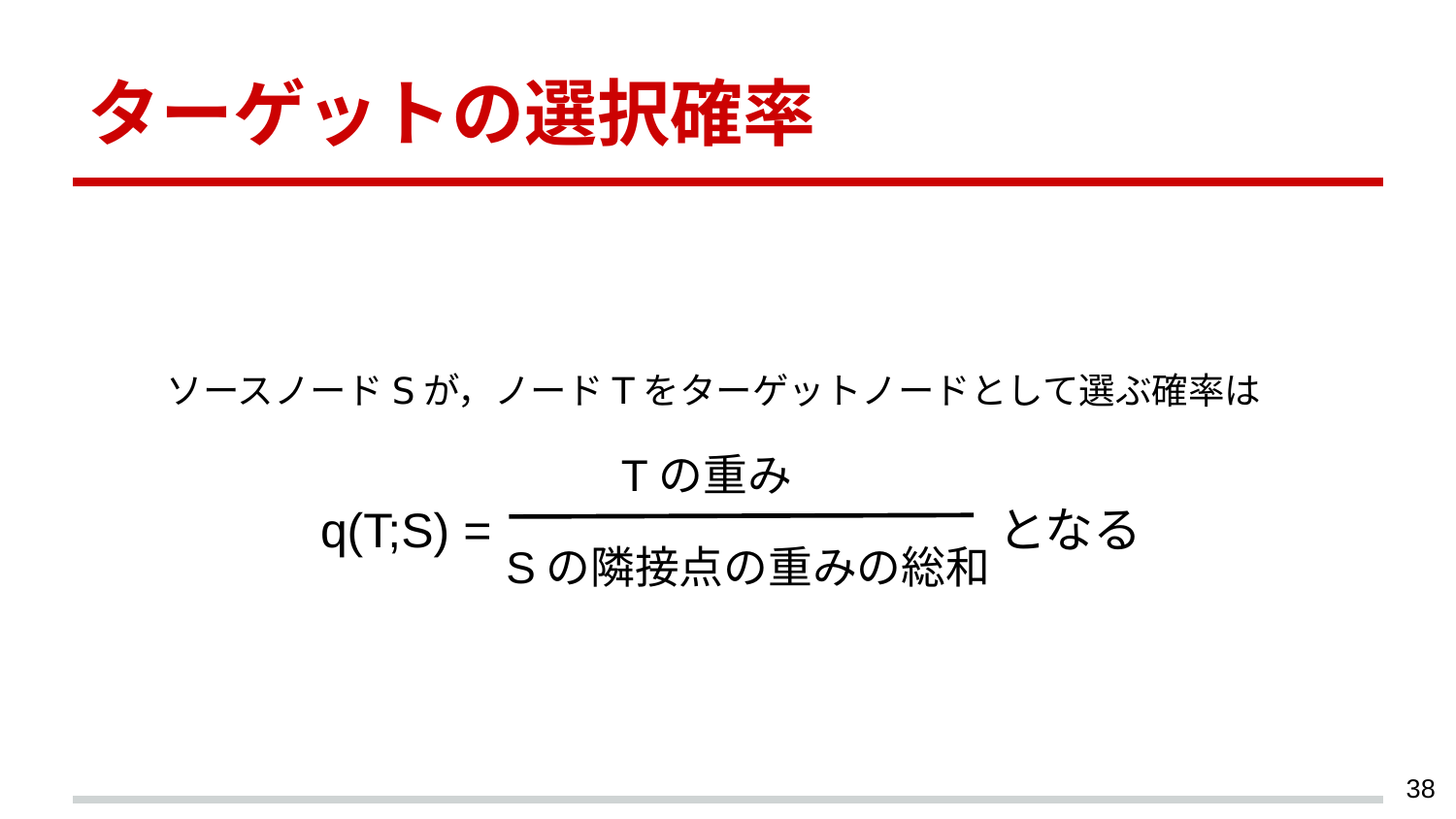

# ターゲットの選択確率

ソースノードSが，ノードTをターゲットノードとして選ぶ確率は
Tの重み
q(T;S) =
となる
Sの隣接点の重みの総和
38